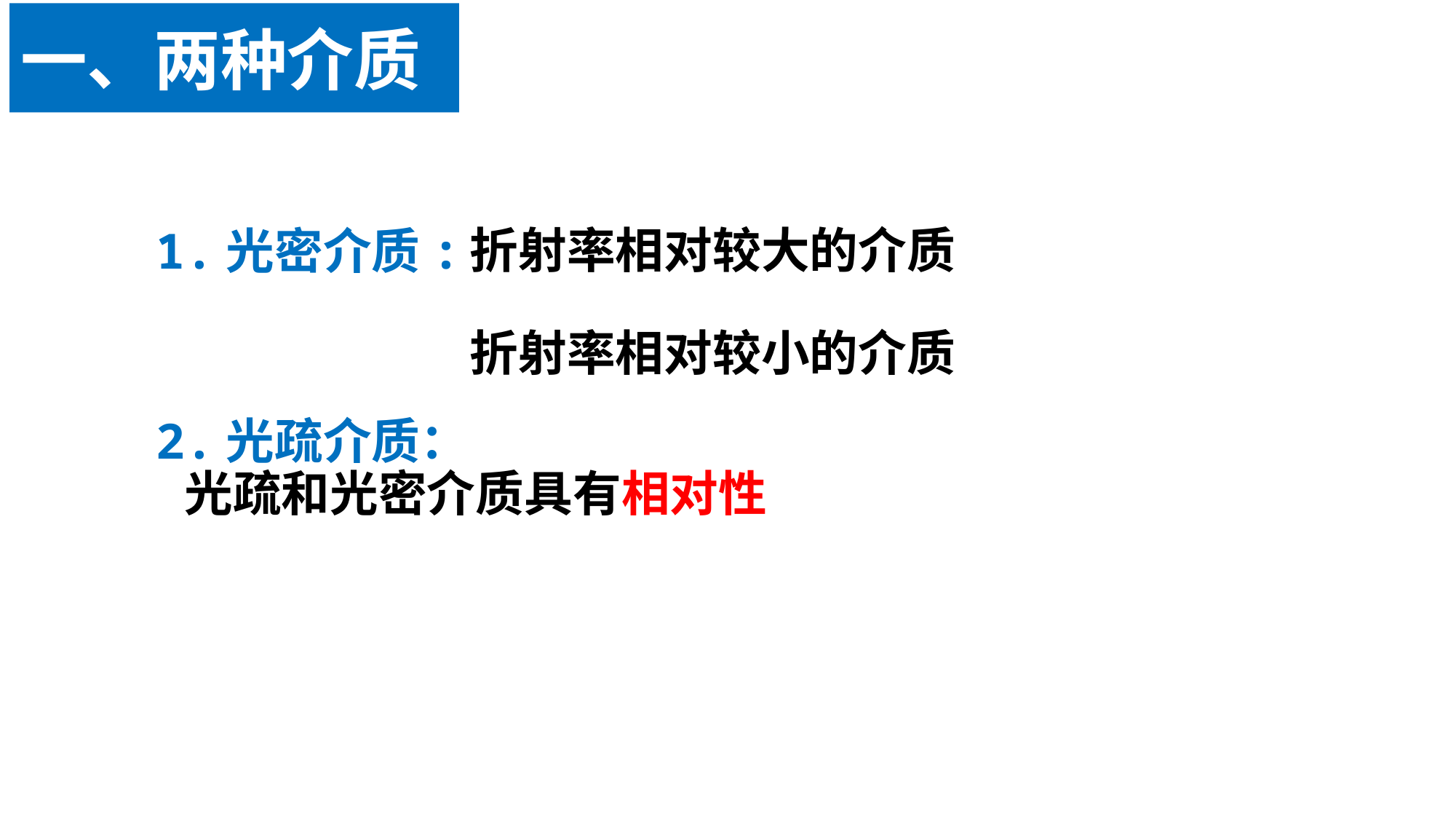

# 一、两种介质
折射率相对较大的介质
折射率相对较小的介质
1.光密介质:
2.光疏介质：
光疏和光密介质具有相对性